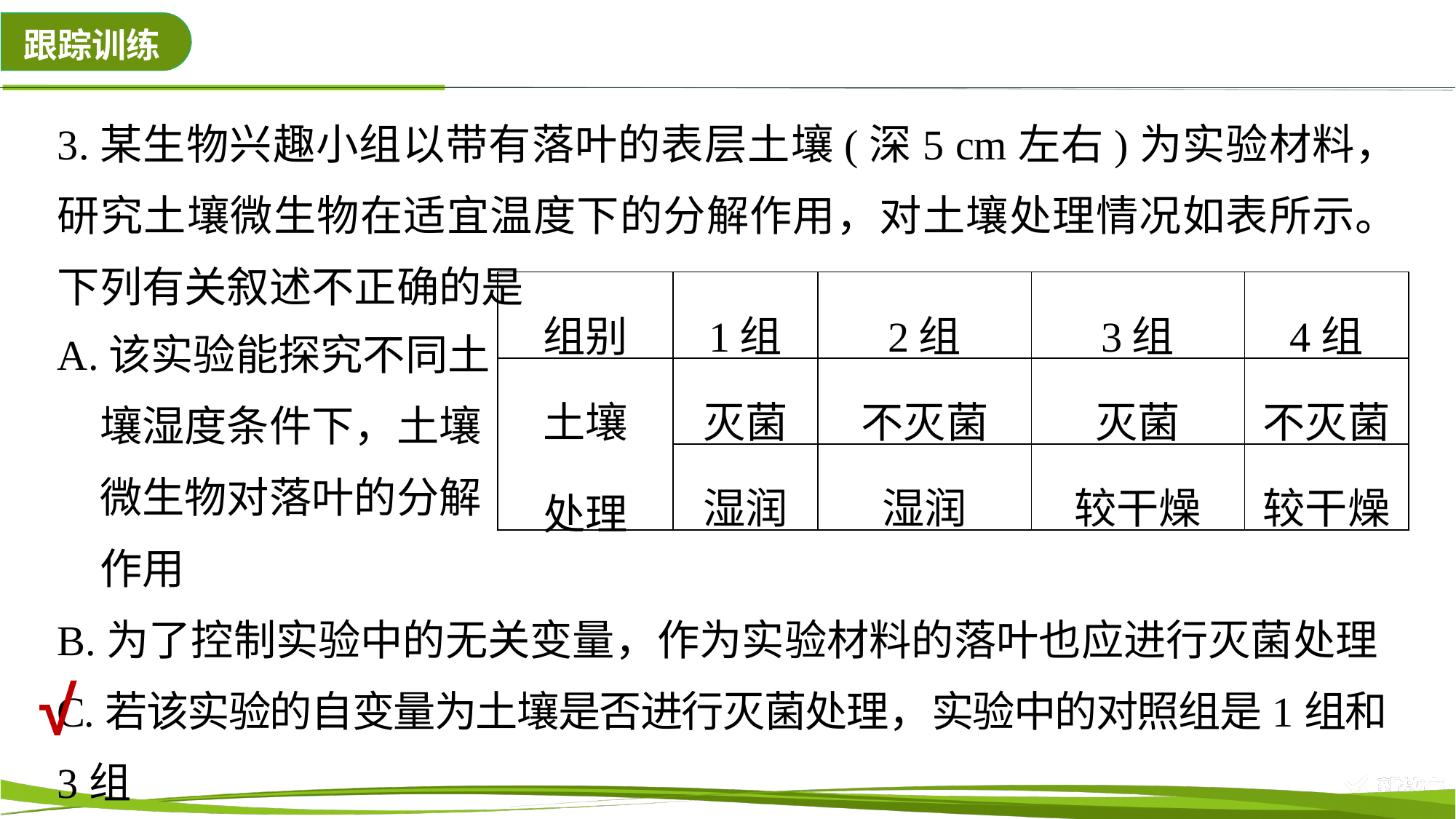

3.某生物兴趣小组以带有落叶的表层土壤(深5 cm左右)为实验材料，研究土壤微生物在适宜温度下的分解作用，对土壤处理情况如表所示。下列有关叙述不正确的是
| 组别 | 1组 | 2组 | 3组 | 4组 |
| --- | --- | --- | --- | --- |
| 土壤 处理 | 灭菌 | 不灭菌 | 灭菌 | 不灭菌 |
|  | 湿润 | 湿润 | 较干燥 | 较干燥 |
A.该实验能探究不同土
　壤湿度条件下，土壤
　微生物对落叶的分解
　作用
B.为了控制实验中的无关变量，作为实验材料的落叶也应进行灭菌处理
C.若该实验的自变量为土壤是否进行灭菌处理，实验中的对照组是1组和3组
D.预期结论是1、3组的落叶不被分解，2、4组中的落叶被不同程度地分解
√